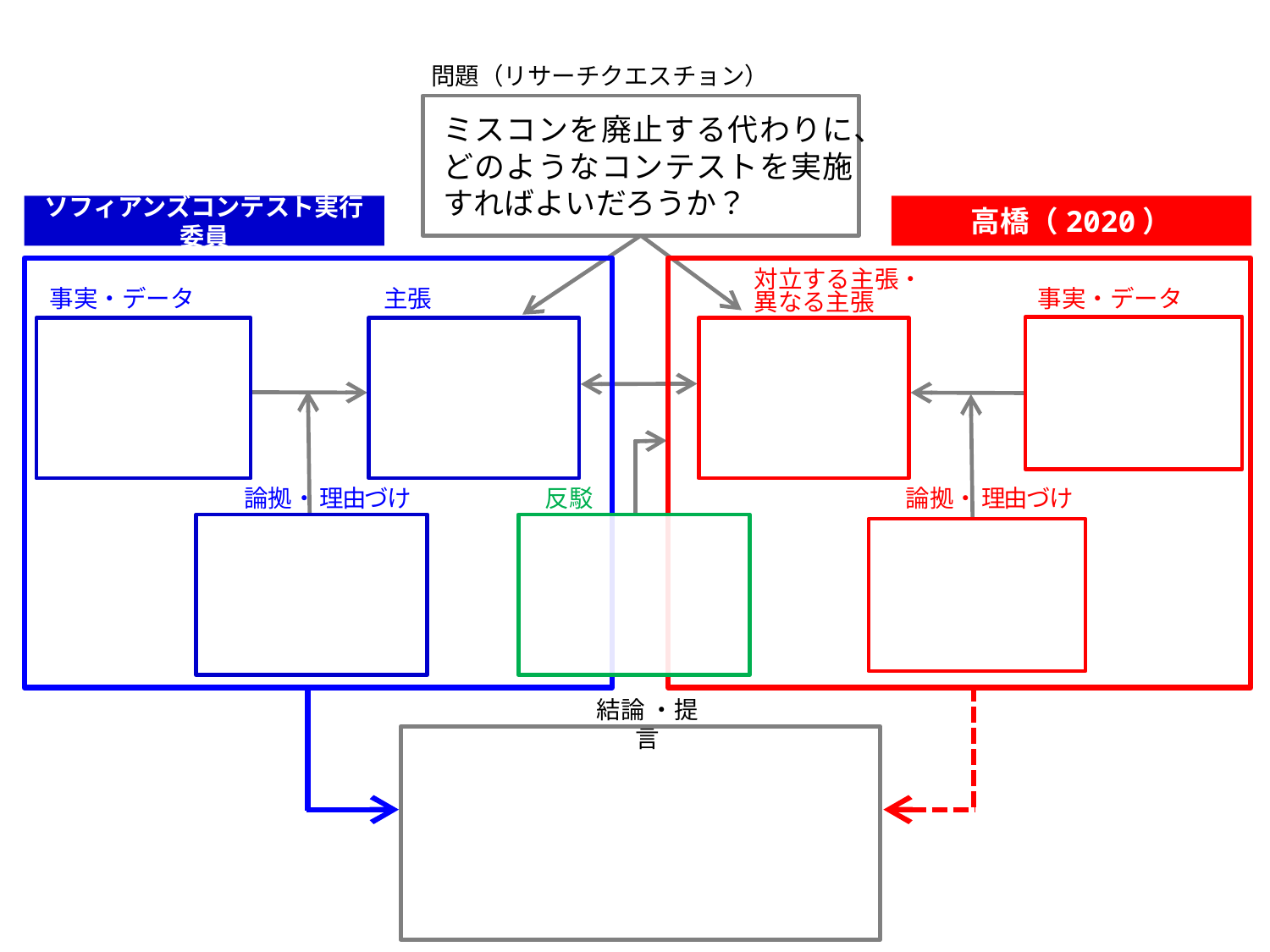

問題（リサーチクエスチョン）
ミスコンを廃止する代わりに、どのようなコンテストを実施すればよいだろうか？
ソフィアンズコンテスト実行委員
高橋（2020）

対立する主張・
異なる主張
事実・データ
事実・データ
主張

論拠・理由づけ
反駁
論拠・理由づけ

結論・提言